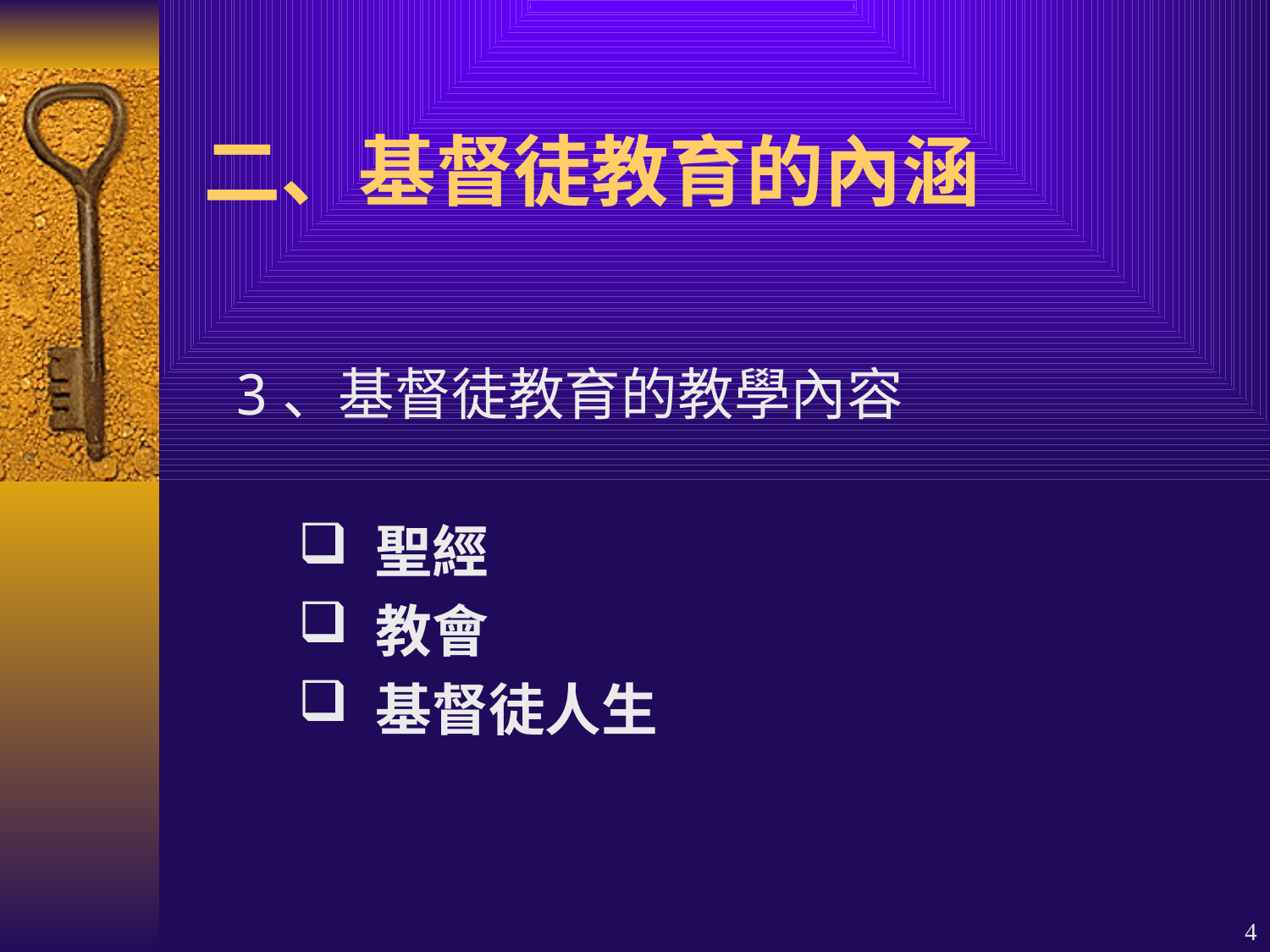

# 二、基督徒教育的內涵

3、基督徒教育的教學內容

 聖經
 教會
 基督徒人生

4